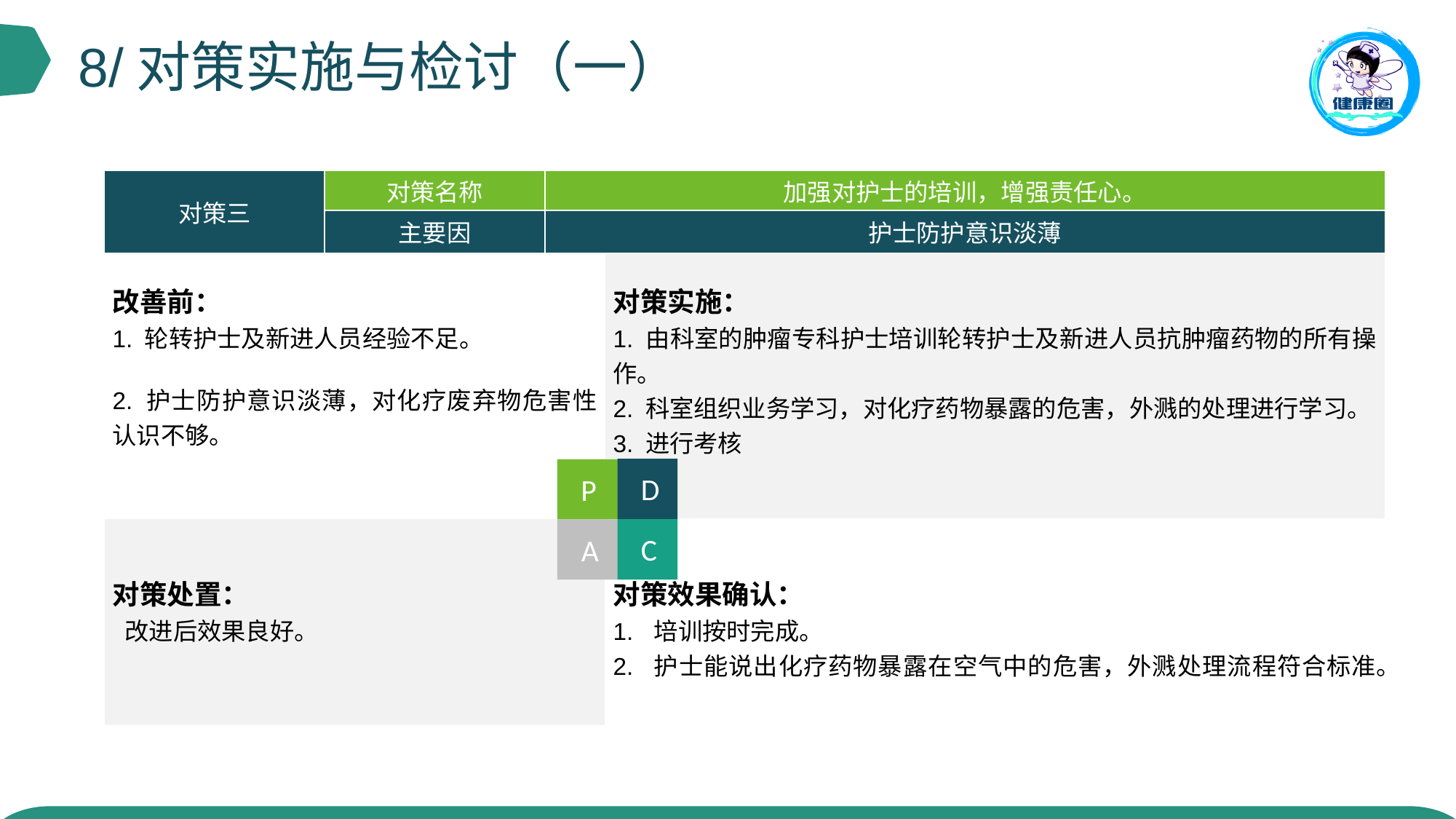

8/对策实施与检讨（一）
| 对策三 | 对策名称 | 加强对护士的培训，增强责任心。 |  |
| --- | --- | --- | --- |
|  | 主要因 | 护士防护意识淡薄 |  |
| 改善前： 1. 轮转护士及新进人员经验不足。   2. 护士防护意识淡薄，对化疗废弃物危害性认识不够。 |  |  | 对策实施： 1. 由科室的肿瘤专科护士培训轮转护士及新进人员抗肿瘤药物的所有操作。 2. 科室组织业务学习，对化疗药物暴露的危害，外溅的处理进行学习。 3. 进行考核 |
| 对策处置：  改进后效果良好。 |  |  | 对策效果确认： 培训按时完成。 护士能说出化疗药物暴露在空气中的危害，外溅处理流程符合标准。 |

D

P

C

A